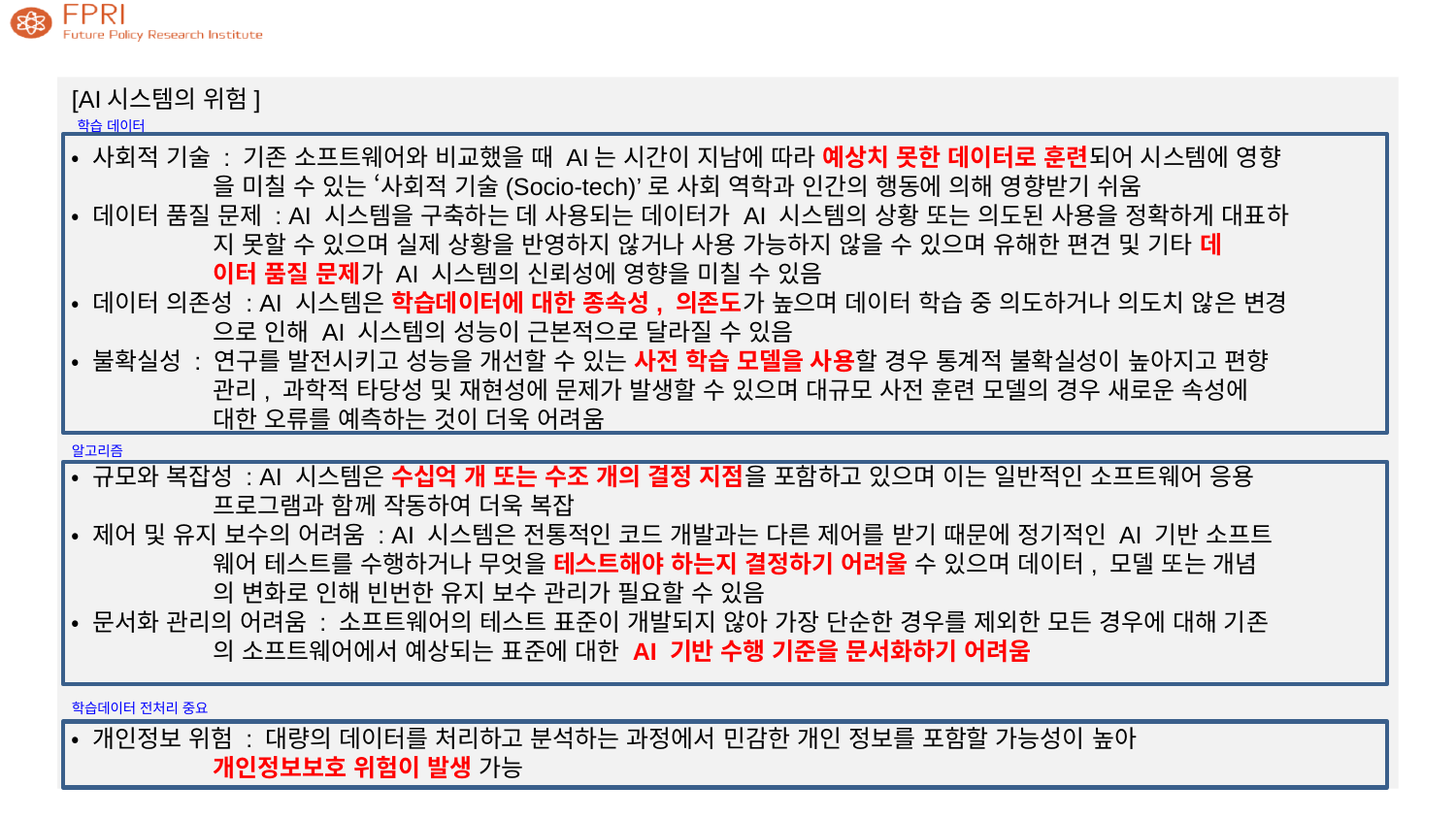

[AI시스템의 위험]

• 사회적 기술 : 기존 소프트웨어와 비교했을 때 AI는 시간이 지남에 따라 예상치 못한 데이터로 훈련되어 시스템에 영향
                    을 미칠 수 있는 ‘사회적 기술(Socio-tech)’로 사회 역학과 인간의 행동에 의해 영향받기 쉬움
• 데이터 품질 문제 : AI 시스템을 구축하는 데 사용되는 데이터가 AI 시스템의 상황 또는 의도된 사용을 정확하게 대표하
                    지 못할 수 있으며 실제 상황을 반영하지 않거나 사용 가능하지 않을 수 있으며 유해한 편견 및 기타 데
                    이터 품질 문제가 AI 시스템의 신뢰성에 영향을 미칠 수 있음
• 데이터 의존성 : AI 시스템은 학습데이터에 대한 종속성, 의존도가 높으며 데이터 학습 중 의도하거나 의도치 않은 변경
                    으로 인해 AI 시스템의 성능이 근본적으로 달라질 수 있음
• 불확실성 : 연구를 발전시키고 성능을 개선할 수 있는 사전 학습 모델을 사용할 경우 통계적 불확실성이 높아지고 편향
                    관리, 과학적 타당성 및 재현성에 문제가 발생할 수 있으며 대규모 사전 훈련 모델의 경우 새로운 속성에
                    대한 오류를 예측하는 것이 더욱 어려움

• 규모와 복잡성 : AI 시스템은 수십억 개 또는 수조 개의 결정 지점을 포함하고 있으며 이는 일반적인 소프트웨어 응용
                    프로그램과 함께 작동하여 더욱 복잡
• 제어 및 유지 보수의 어려움 : AI 시스템은 전통적인 코드 개발과는 다른 제어를 받기 때문에 정기적인 AI 기반 소프트
                    웨어 테스트를 수행하거나 무엇을 테스트해야 하는지 결정하기 어려울 수 있으며 데이터, 모델 또는 개념
                    의 변화로 인해 빈번한 유지 보수 관리가 필요할 수 있음
• 문서화 관리의 어려움 : 소프트웨어의 테스트 표준이 개발되지 않아 가장 단순한 경우를 제외한 모든 경우에 대해 기존
                    의 소프트웨어에서 예상되는 표준에 대한 AI 기반 수행 기준을 문서화하기 어려움

• 개인정보 위험 : 대량의 데이터를 처리하고 분석하는 과정에서 민감한 개인 정보를 포함할 가능성이 높아
                    개인정보보호 위험이 발생 가능
학습 데이터

알고리즘

학습데이터 전처리 중요